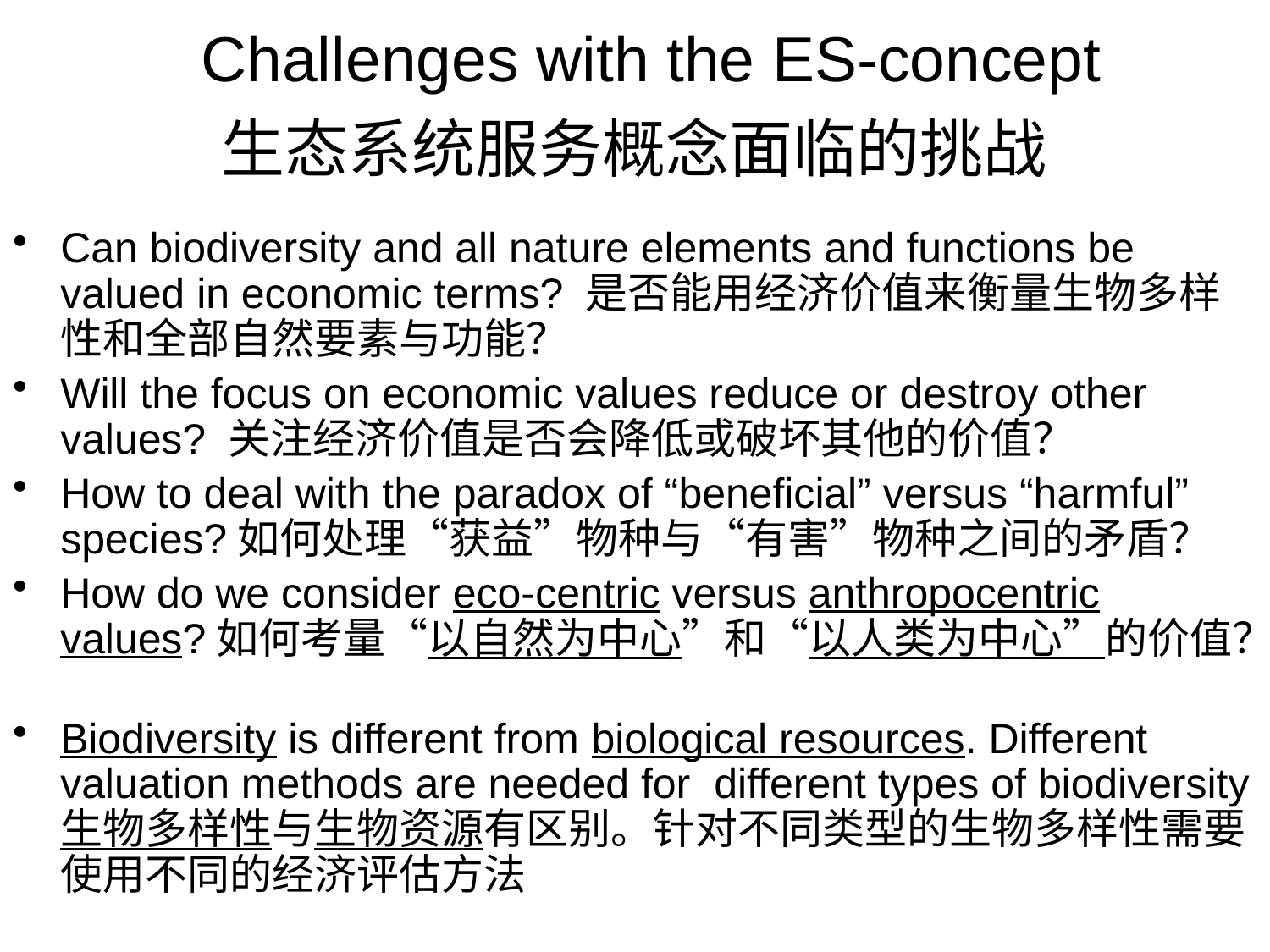

# Challenges with the ES-concept 生态系统服务概念面临的挑战
Can biodiversity and all nature elements and functions be valued in economic terms? 是否能用经济价值来衡量生物多样性和全部自然要素与功能？
Will the focus on economic values reduce or destroy other values? 关注经济价值是否会降低或破坏其他的价值？
How to deal with the paradox of “beneficial” versus “harmful” species?如何处理“获益”物种与“有害”物种之间的矛盾？
How do we consider eco-centric versus anthropocentric values?如何考量“以自然为中心”和“以人类为中心”的价值？
Biodiversity is different from biological resources. Different valuation methods are needed for  different types of biodiversity生物多样性与生物资源有区别。针对不同类型的生物多样性需要使用不同的经济评估方法